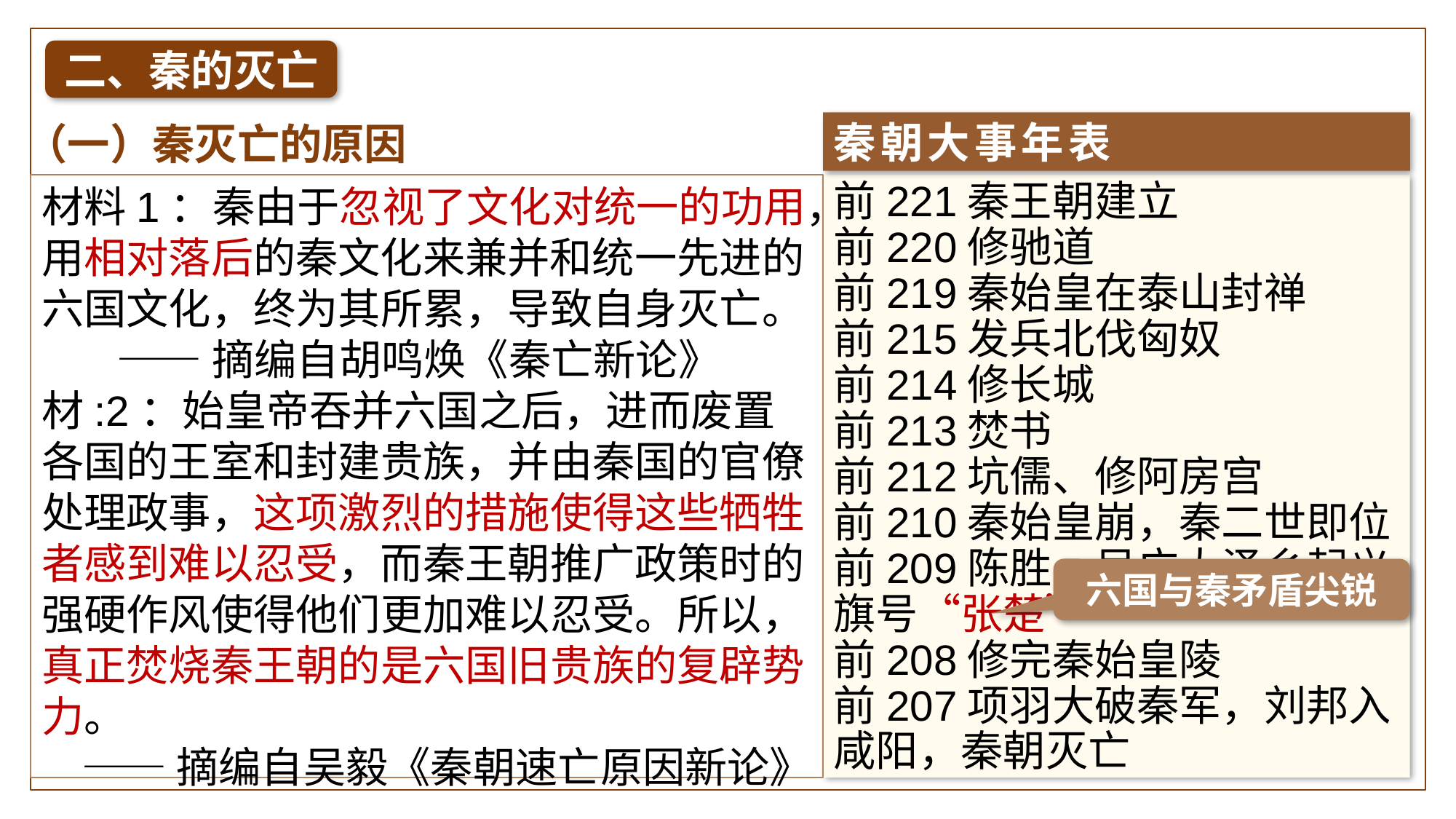

二、秦的灭亡
（一）秦灭亡的原因
# 秦朝大事年表
材料1：秦由于忽视了文化对统一的功用，用相对落后的秦文化来兼并和统一先进的六国文化，终为其所累，导致自身灭亡。
        ——摘编自胡鸣焕《秦亡新论》
材:2：始皇帝吞并六国之后，进而废置各国的王室和封建贵族，并由秦国的官僚处理政事，这项激烈的措施使得这些牺牲者感到难以忍受，而秦王朝推广政策时的强硬作风使得他们更加难以忍受。所以，真正焚烧秦王朝的是六国旧贵族的复辟势力。
——摘编自吴毅《秦朝速亡原因新论》
前221秦王朝建立
前220修驰道
前219秦始皇在泰山封禅
前215发兵北伐匈奴
前214修长城
前213焚书
前212坑儒、修阿房宫
前210秦始皇崩，秦二世即位
前209陈胜、吴广大泽乡起义，旗号“张楚”
前208修完秦始皇陵
前207项羽大破秦军，刘邦入咸阳，秦朝灭亡
六国与秦矛盾尖锐